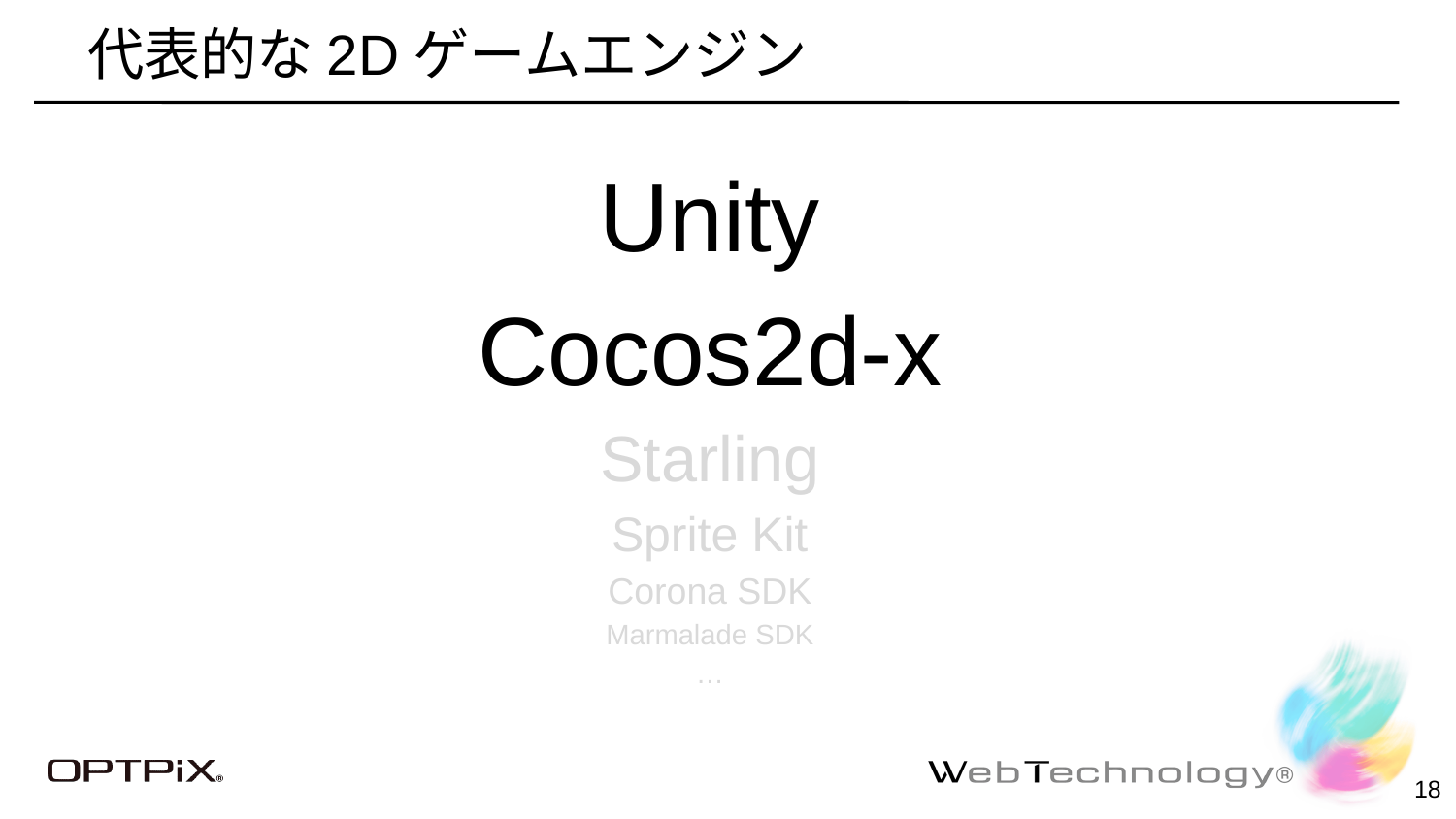

# 代表的な2Dゲームエンジン
Unity
Cocos2d-x
Starling
Sprite Kit
Corona SDK
Marmalade SDK
…
18